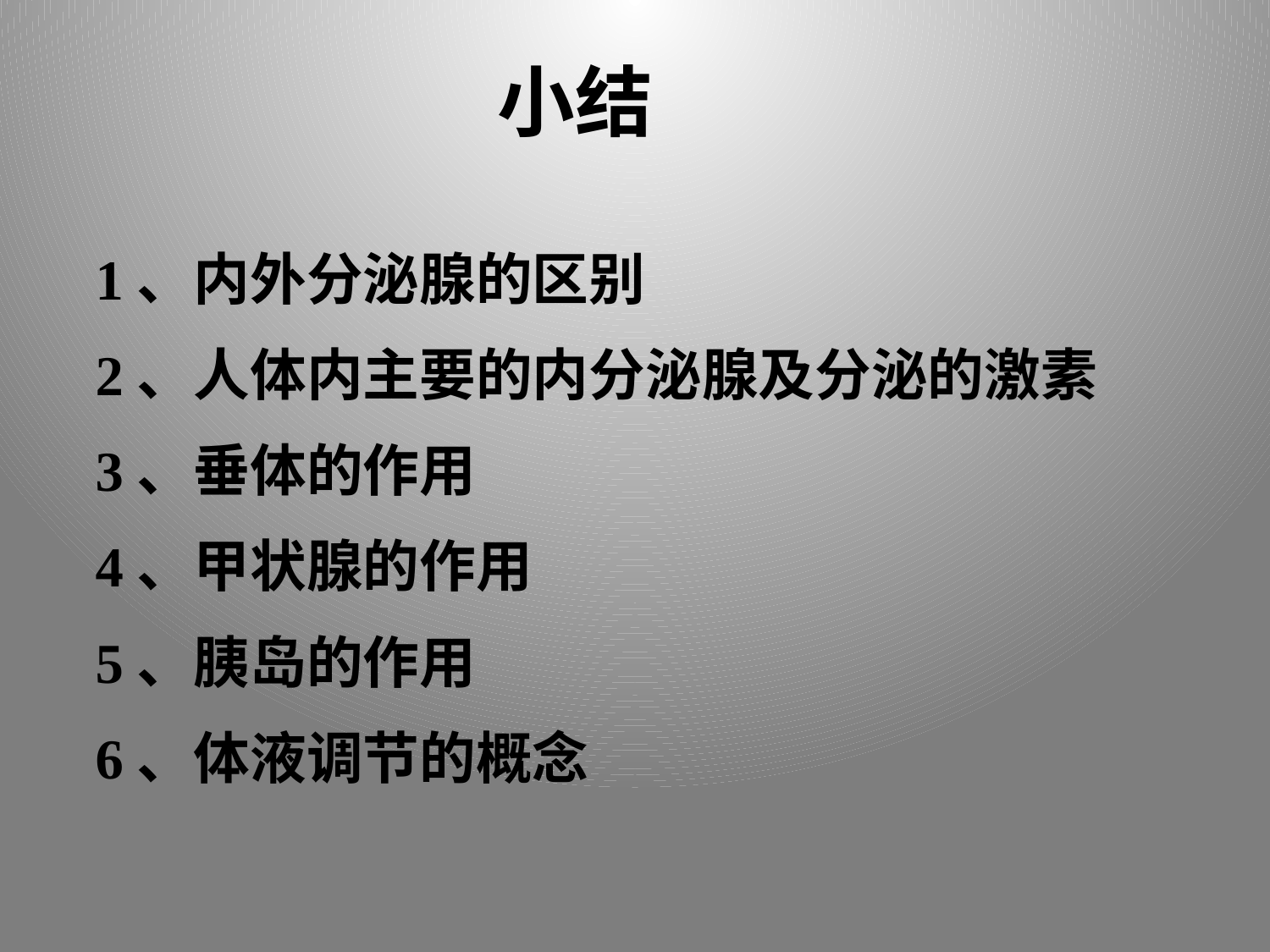

小结
1、内外分泌腺的区别
2、人体内主要的内分泌腺及分泌的激素
3、垂体的作用
4、甲状腺的作用
5、胰岛的作用
6、体液调节的概念